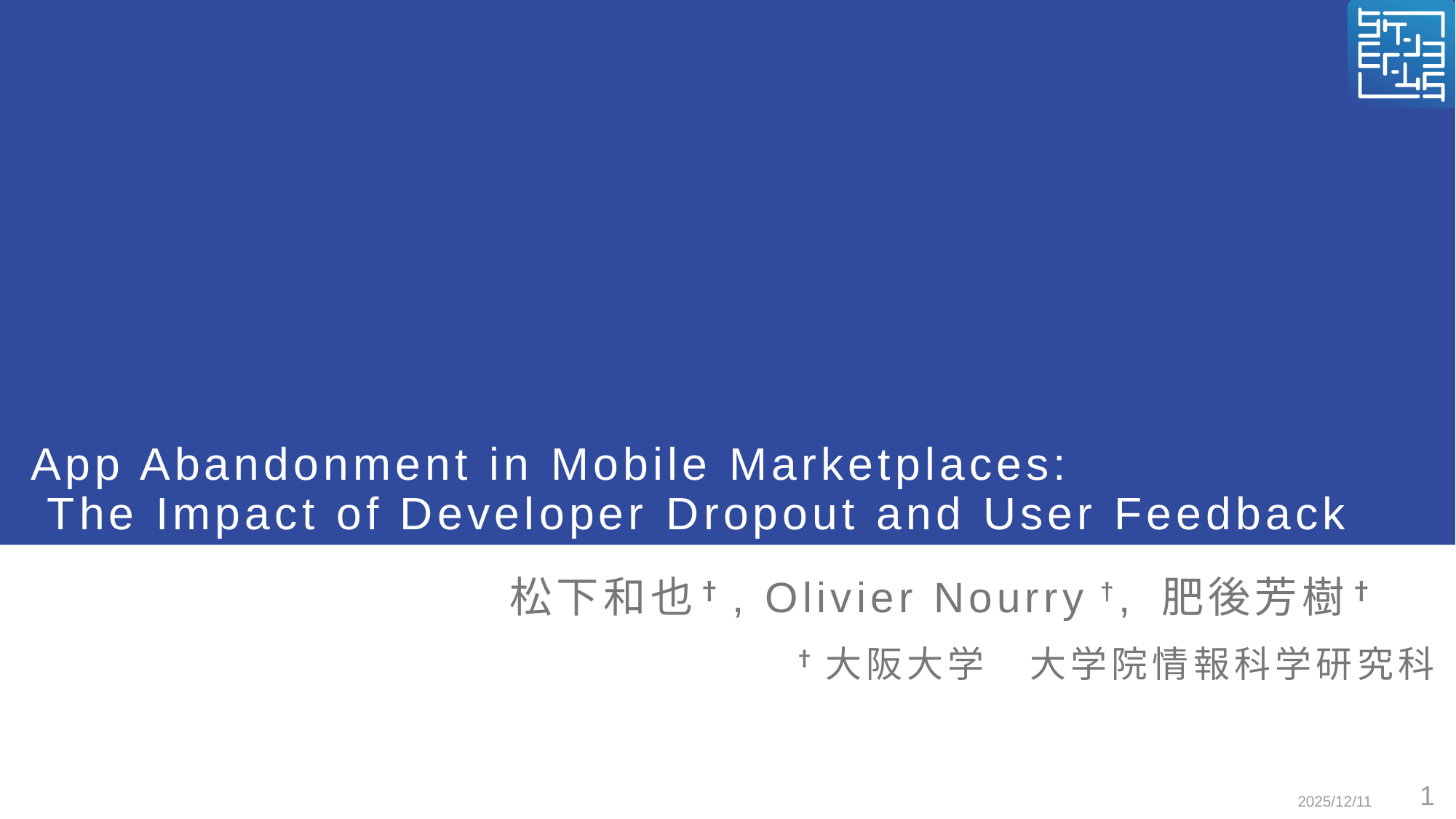

# App Abandonment in Mobile Marketplaces: The Impact of Developer Dropout and User Feedback
松下和也†, Olivier Nourry †, 肥後芳樹†
†大阪大学　大学院情報科学研究科
1
2025/12/11